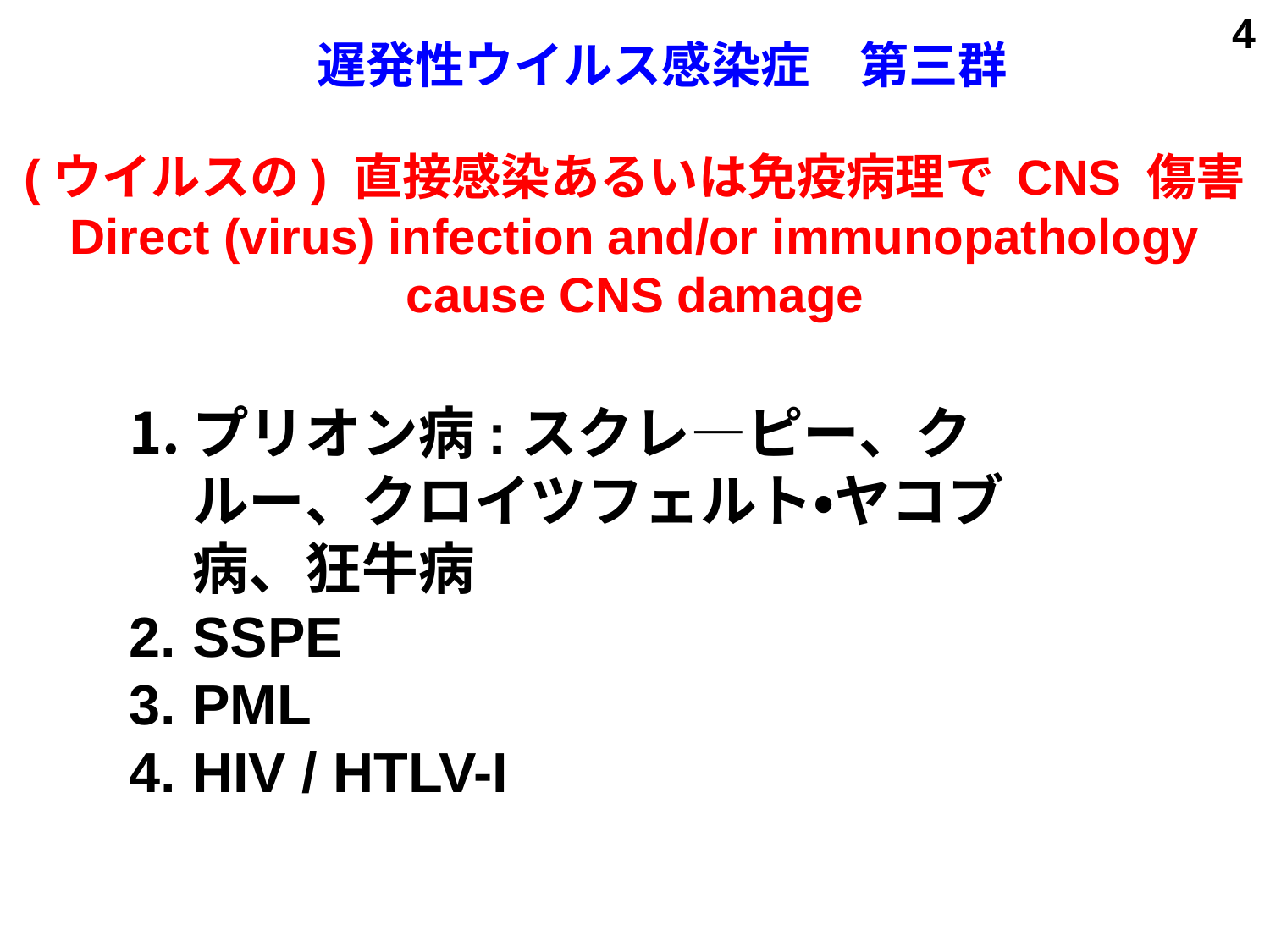

4
# 遅発性ウイルス感染症　第三群
(ウイルスの) 直接感染あるいは免疫病理で CNS 傷害
Direct (virus) infection and/or immunopathology cause CNS damage
プリオン病:スクレ―ピー、クルー、クロイツフェルト・ヤコブ病、狂牛病
SSPE
PML
HIV / HTLV-I